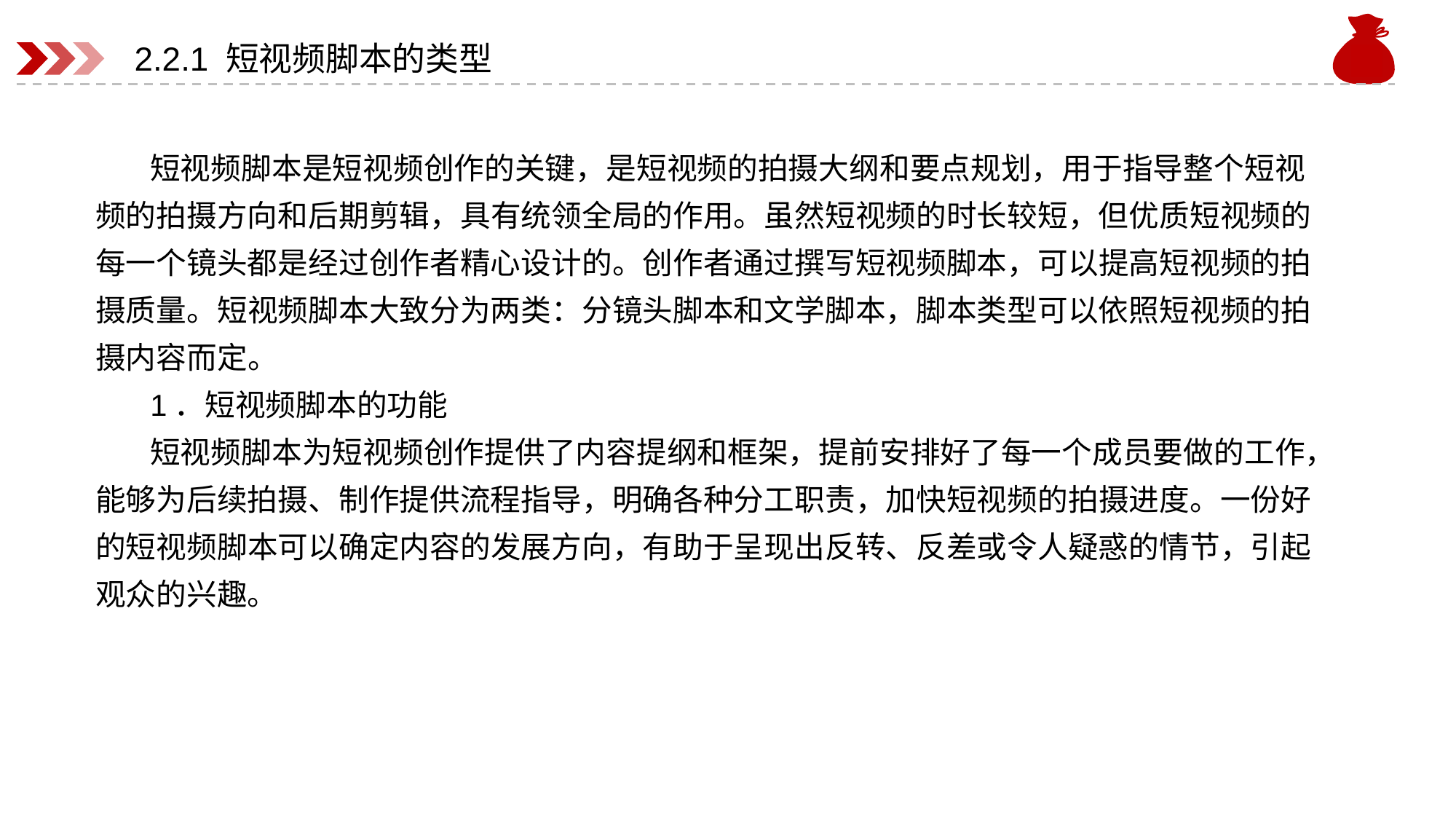

# 2.2.1 短视频脚本的类型
13
短视频脚本是短视频创作的关键，是短视频的拍摄大纲和要点规划，用于指导整个短视频的拍摄方向和后期剪辑，具有统领全局的作用。虽然短视频的时长较短，但优质短视频的每一个镜头都是经过创作者精心设计的。创作者通过撰写短视频脚本，可以提高短视频的拍摄质量。短视频脚本大致分为两类：分镜头脚本和文学脚本，脚本类型可以依照短视频的拍摄内容而定。
1．短视频脚本的功能
短视频脚本为短视频创作提供了内容提纲和框架，提前安排好了每一个成员要做的工作，能够为后续拍摄、制作提供流程指导，明确各种分工职责，加快短视频的拍摄进度。一份好的短视频脚本可以确定内容的发展方向，有助于呈现出反转、反差或令人疑惑的情节，引起观众的兴趣。